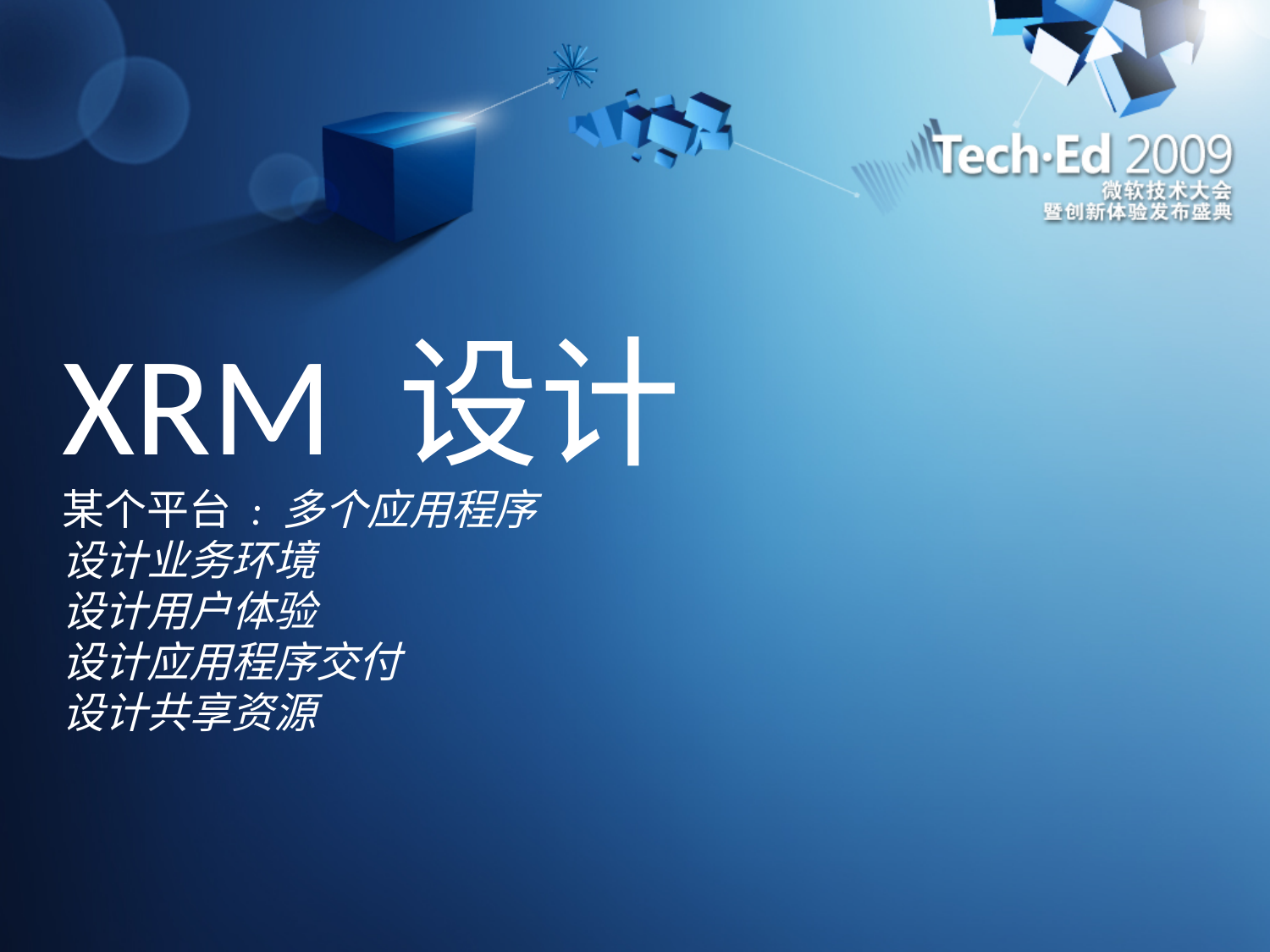

# XRM 设计 某个平台 : 多个应用程序 设计业务环境 设计用户体验 设计应用程序交付 设计共享资源